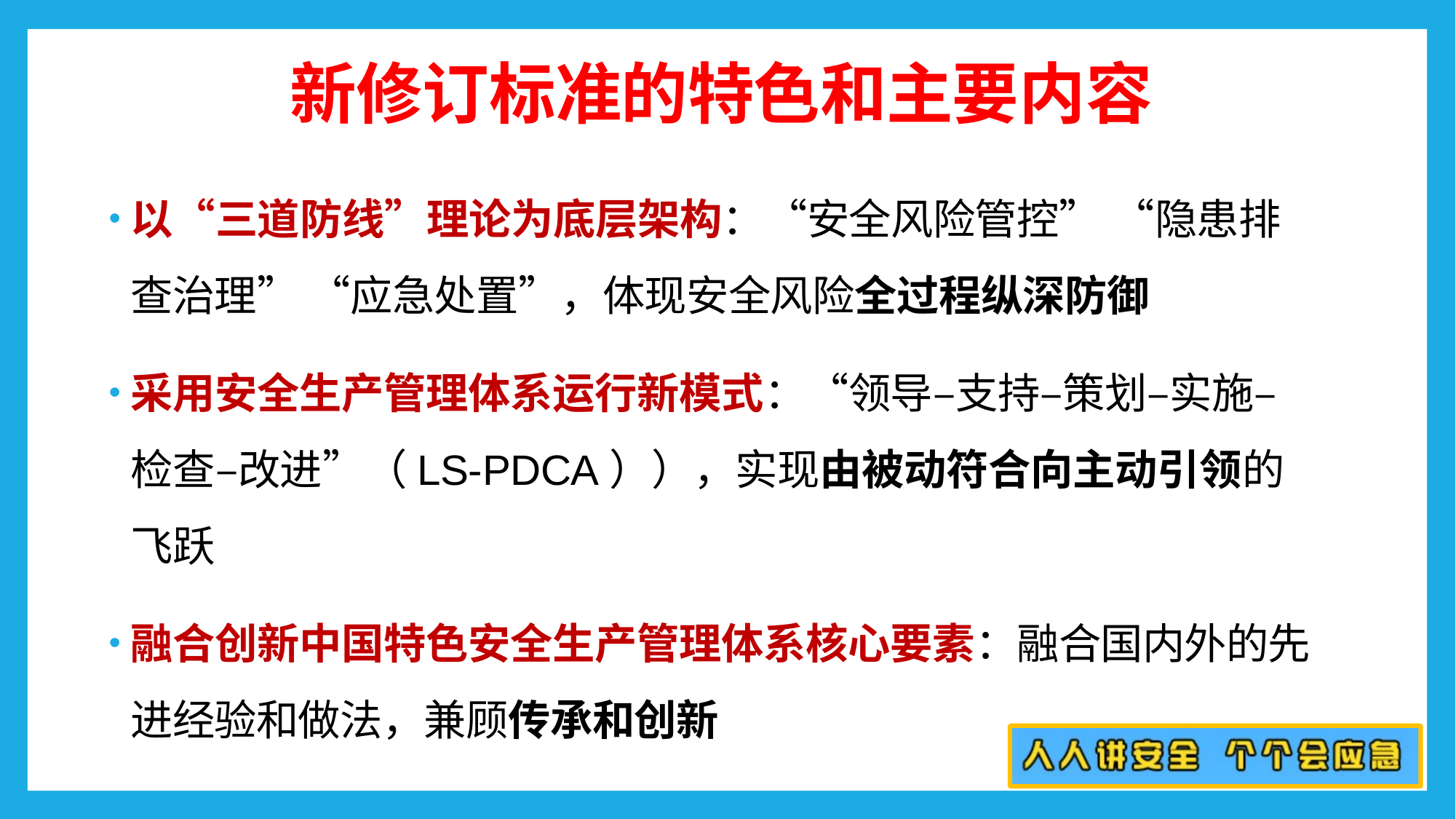

# 新修订标准的特色和主要内容
以“三道防线”理论为底层架构：“安全风险管控” “隐患排查治理” “应急处置”，体现安全风险全过程纵深防御
采用安全生产管理体系运行新模式：“领导–支持–策划–实施–检查–改进”（LS-PDCA）），实现由被动符合向主动引领的飞跃
融合创新中国特色安全生产管理体系核心要素：融合国内外的先进经验和做法，兼顾传承和创新